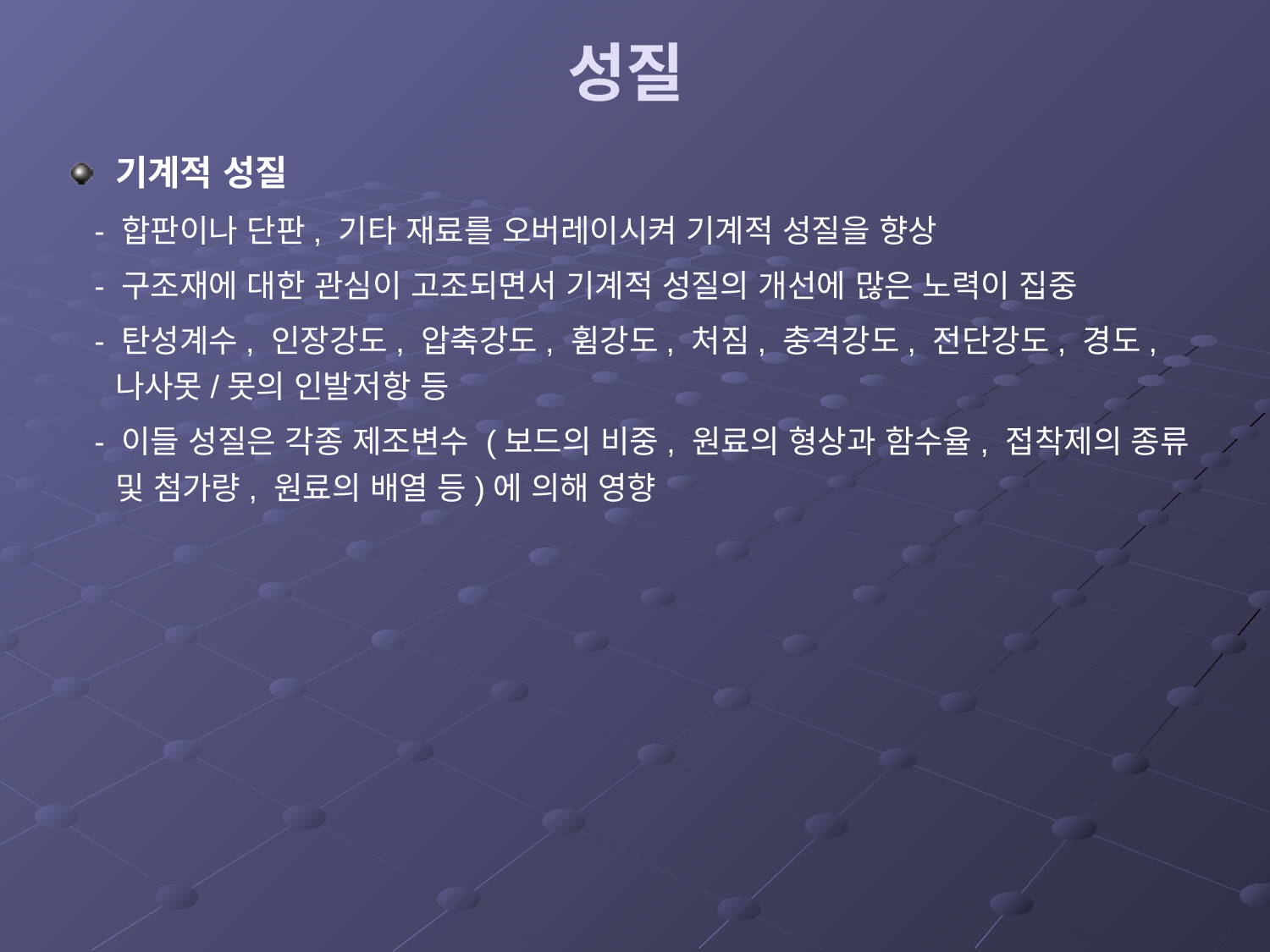

# 성질
기계적 성질
   - 합판이나 단판, 기타 재료를 오버레이시켜 기계적 성질을 향상
   - 구조재에 대한 관심이 고조되면서 기계적 성질의 개선에 많은 노력이 집중
   - 탄성계수, 인장강도, 압축강도, 휨강도, 처짐, 충격강도, 전단강도, 경도, 나사못/못의 인발저항 등
   - 이들 성질은 각종 제조변수 (보드의 비중, 원료의 형상과 함수율, 접착제의 종류 및 첨가량, 원료의 배열 등)에 의해 영향